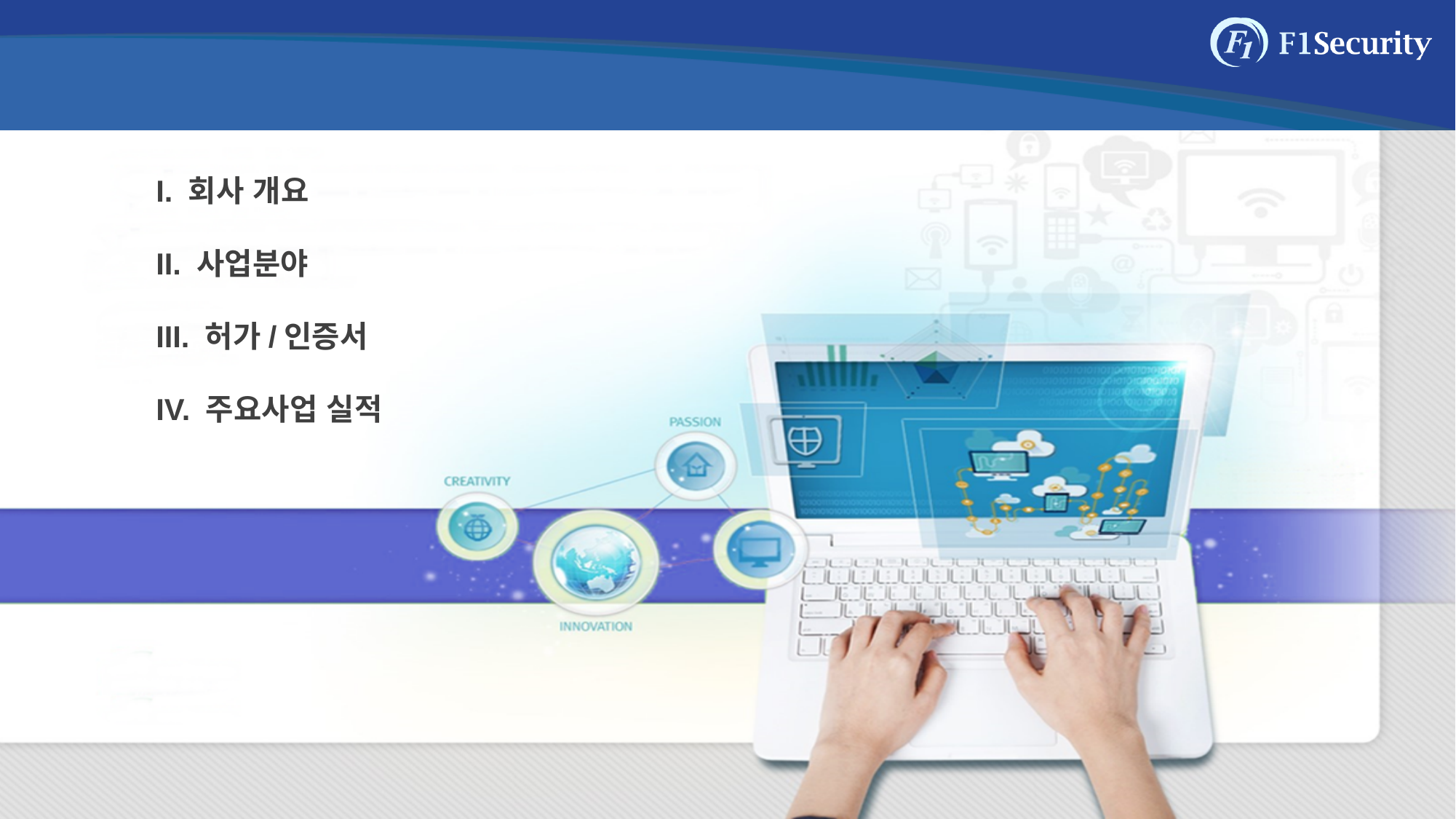

# 목차
I. 회사 개요
II. 사업분야
III. 허가/인증서
IV. 주요사업 실적